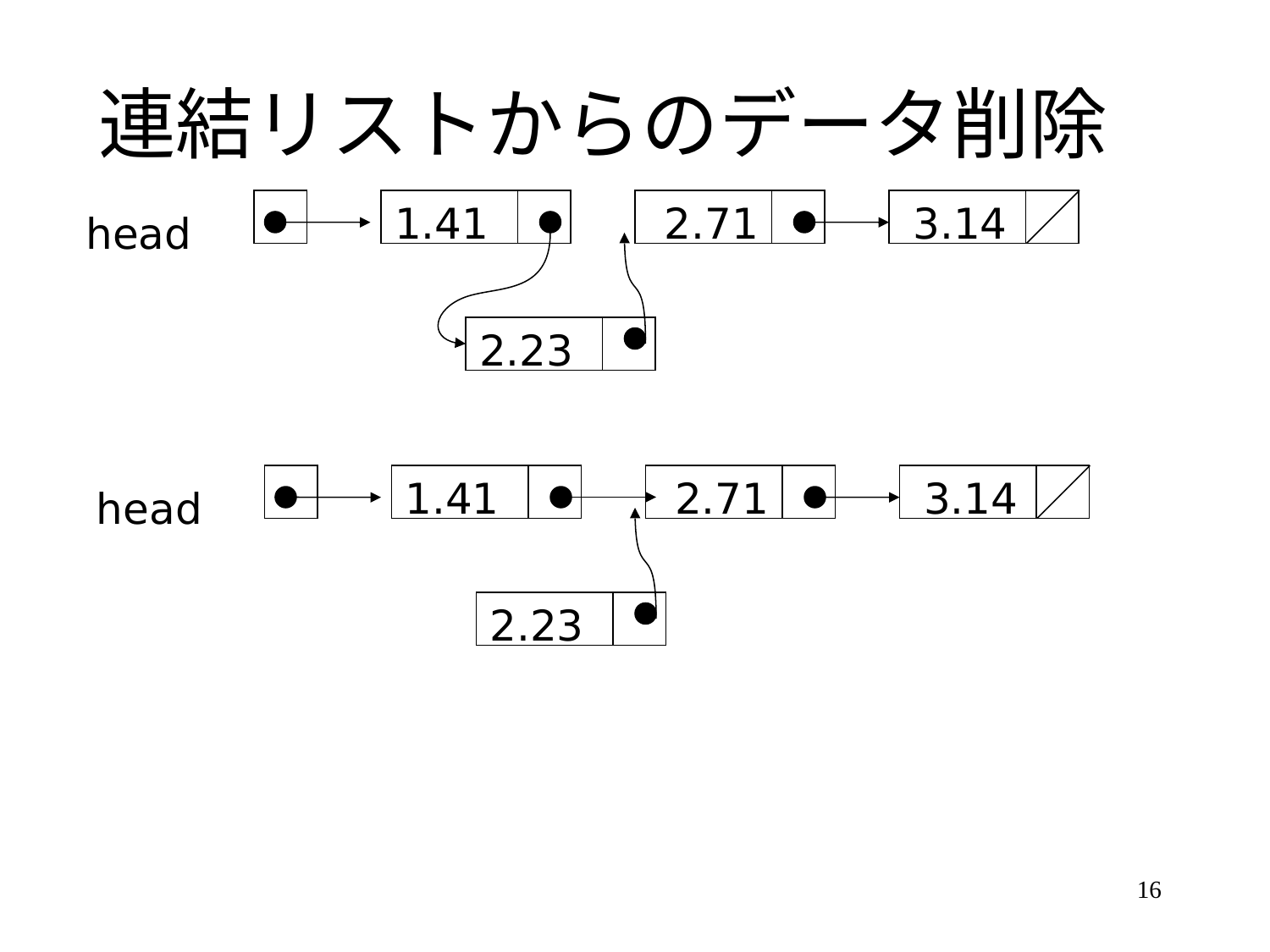

# 連結リストからのデータ削除

1.41

2.71

3.14

head

2.23

1.41

2.71

3.14

head

2.23

16